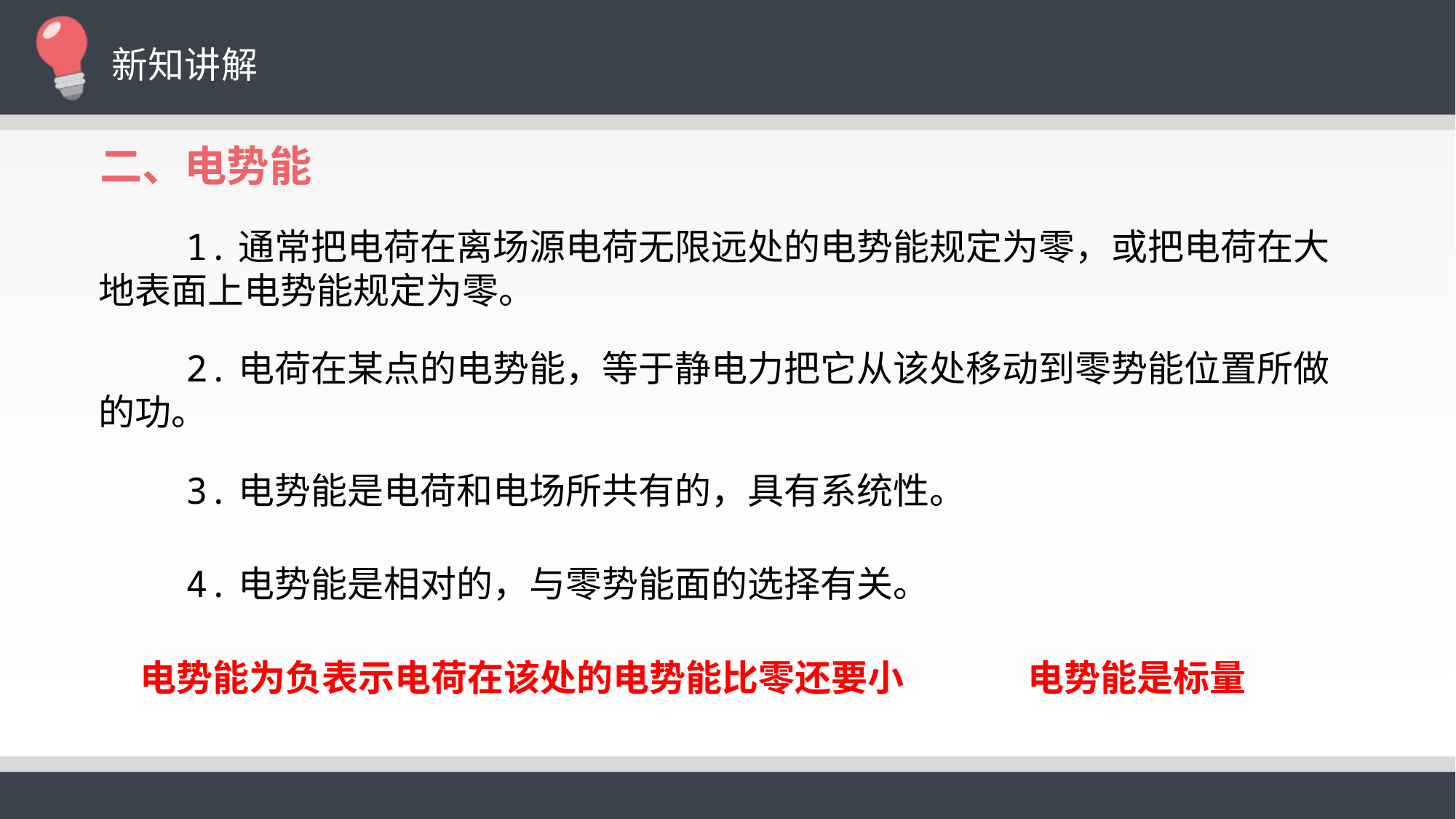

新知讲解
二、电势能
    1.通常把电荷在离场源电荷无限远处的电势能规定为零，或把电荷在大地表面上电势能规定为零。
    2.电荷在某点的电势能，等于静电力把它从该处移动到零势能位置所做的功。
    3.电势能是电荷和电场所共有的，具有系统性。
    4.电势能是相对的，与零势能面的选择有关。
    电势能为负表示电荷在该处的电势能比零还要小
电势能是标量